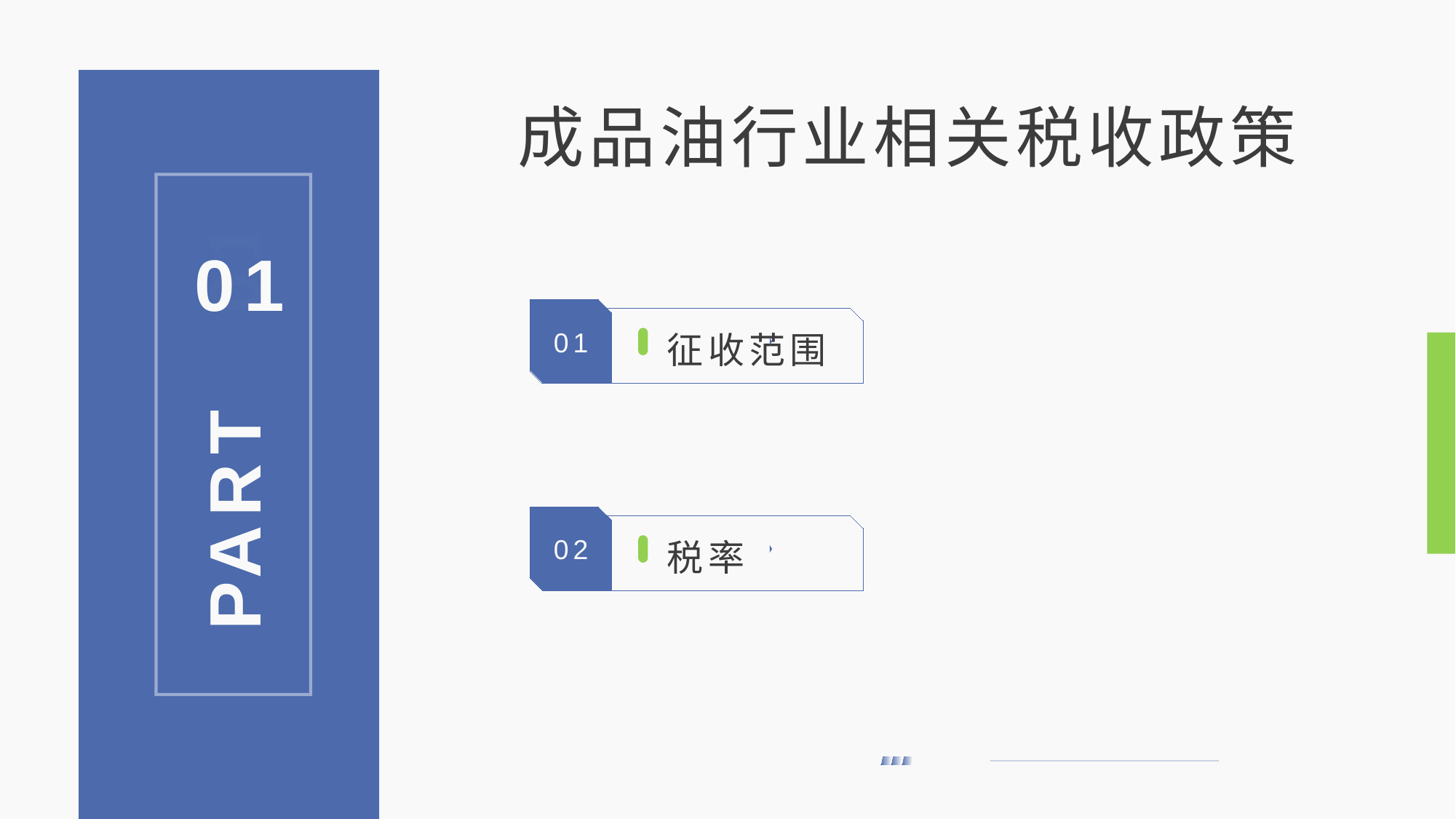

成品油行业相关税收政策

01
01

征收范围

PART   01
02

税率